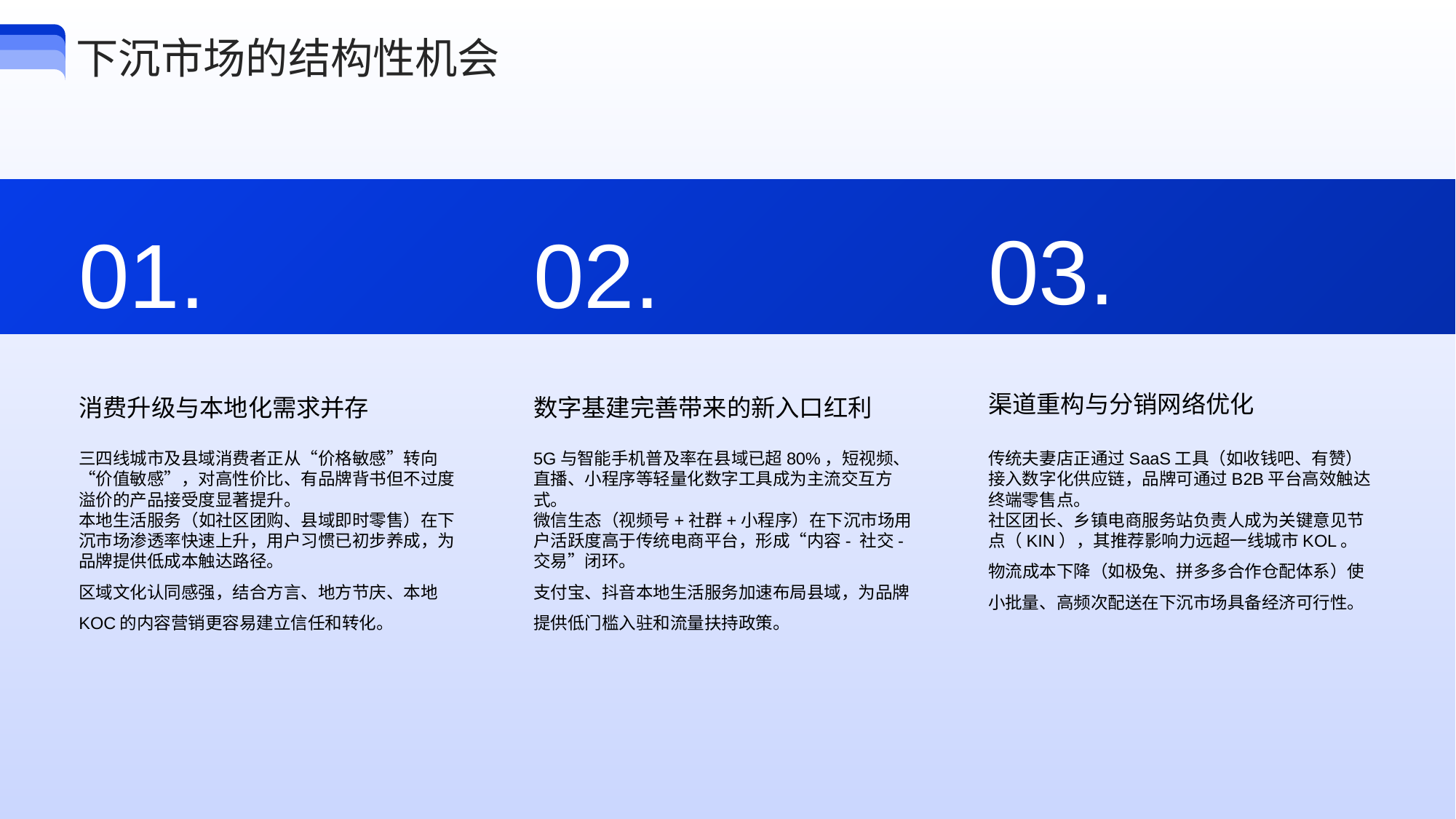

下沉市场的结构性机会

03.
01.
02.
渠道重构与分销网络优化
消费升级与本地化需求并存
数字基建完善带来的新入口红利
三四线城市及县域消费者正从“价格敏感”转向“价值敏感”，对高性价比、有品牌背书但不过度溢价的产品接受度显著提升。
本地生活服务（如社区团购、县域即时零售）在下沉市场渗透率快速上升，用户习惯已初步养成，为品牌提供低成本触达路径。
区域文化认同感强，结合方言、地方节庆、本地KOC的内容营销更容易建立信任和转化。
5G与智能手机普及率在县域已超80%，短视频、直播、小程序等轻量化数字工具成为主流交互方式。
微信生态（视频号+社群+小程序）在下沉市场用户活跃度高于传统电商平台，形成“内容- 社交- 交易”闭环。
支付宝、抖音本地生活服务加速布局县域，为品牌提供低门槛入驻和流量扶持政策。
传统夫妻店正通过SaaS工具（如收钱吧、有赞）接入数字化供应链，品牌可通过B2B平台高效触达终端零售点。
社区团长、乡镇电商服务站负责人成为关键意见节点（KIN），其推荐影响力远超一线城市KOL。
物流成本下降（如极兔、拼多多合作仓配体系）使小批量、高频次配送在下沉市场具备经济可行性。